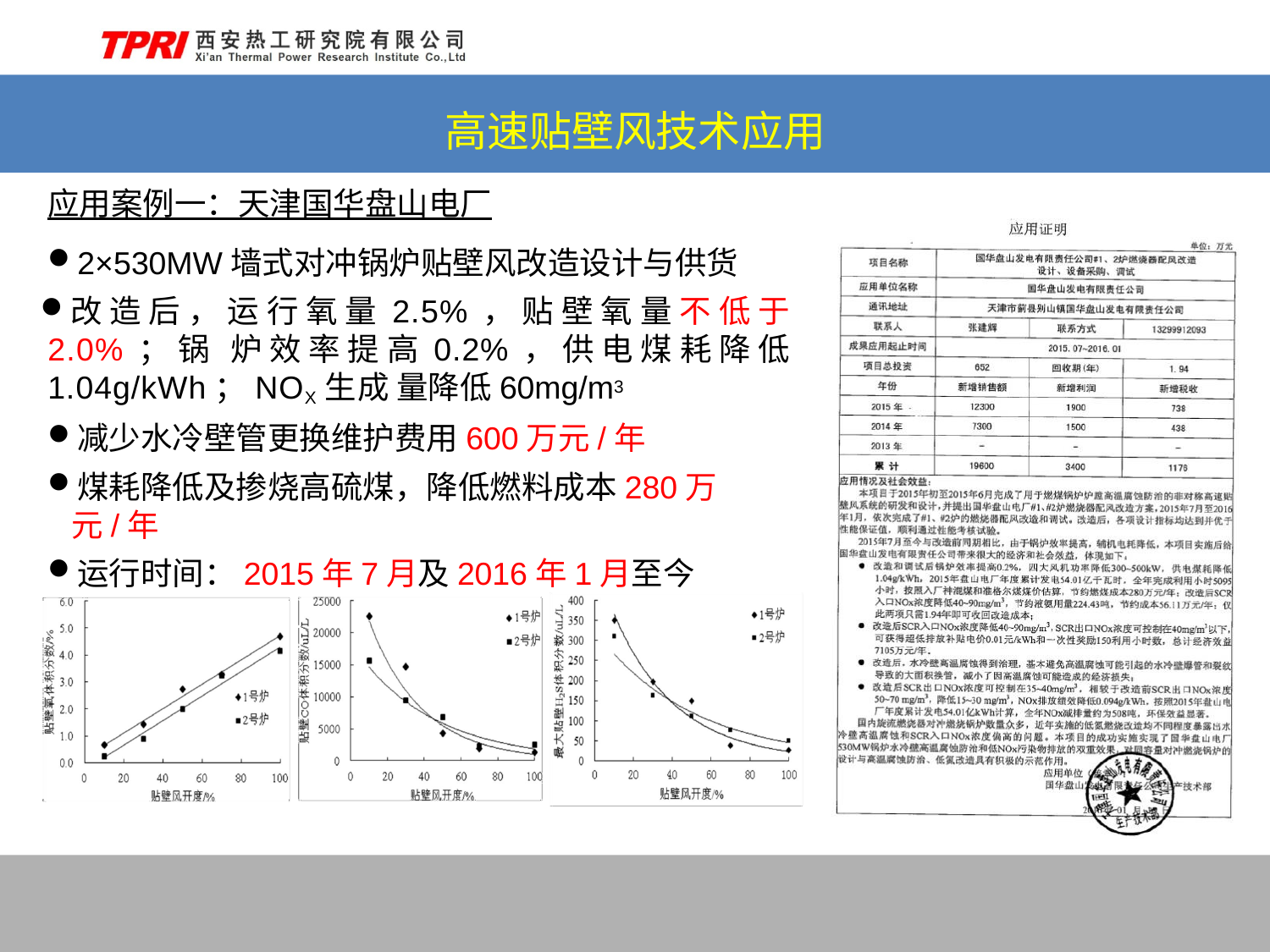

# 高速贴壁风技术应用
应用案例一：天津国华盘山电厂
2×530MW墙式对冲锅炉贴壁风改造设计与供货
改造后，运行氧量2.5%，贴壁氧量不低于2.0%；锅 炉效率提高0.2%，供电煤耗降低1.04g/kWh；NOX生成 量降低60mg/m3
减少水冷壁管更换维护费用600万元/年
煤耗降低及掺烧高硫煤，降低燃料成本280万元/年
运行时间：2015年7月及2016年1月至今